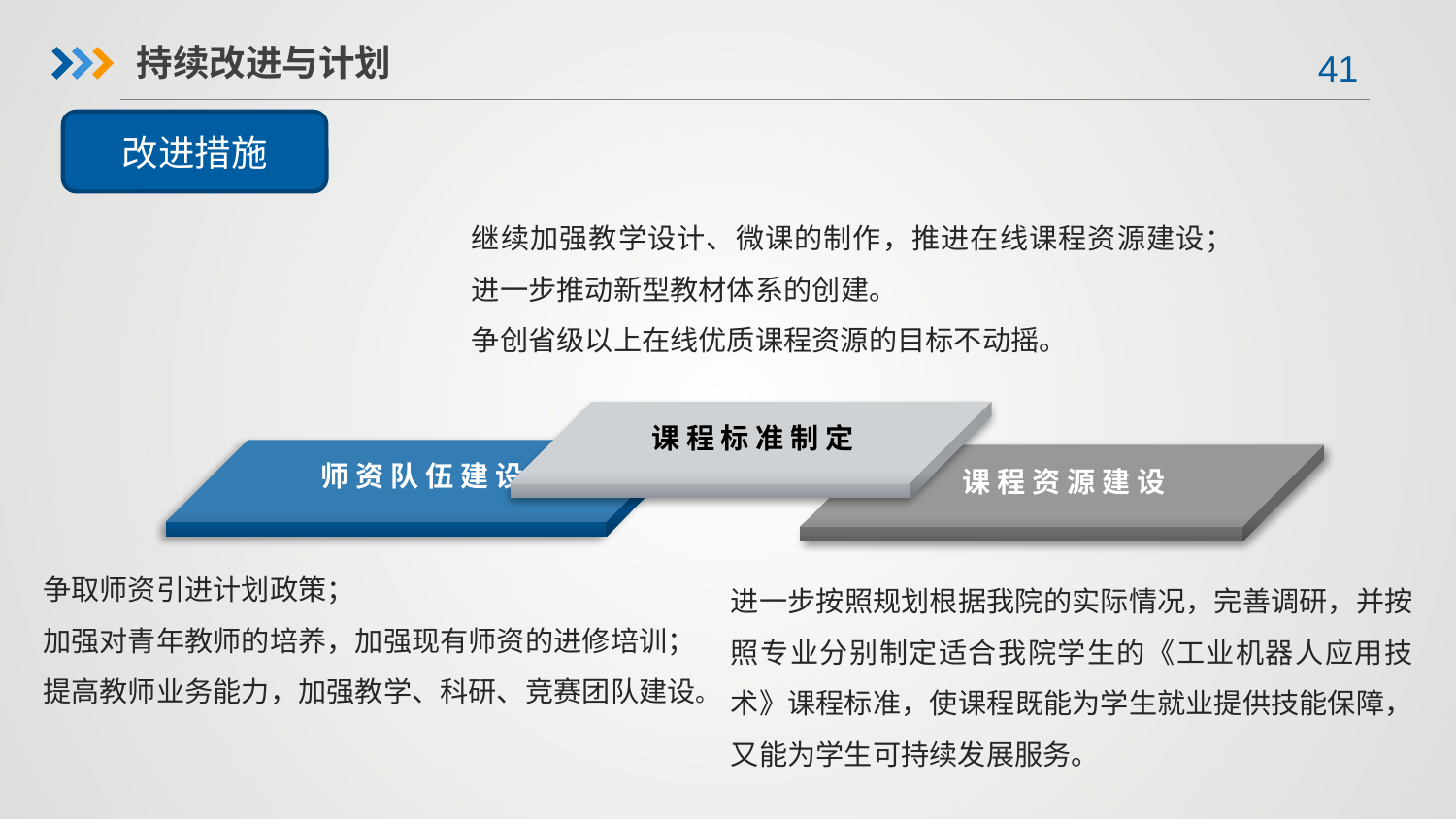

持续改进与计划
改进措施
继续加强教学设计、微课的制作，推进在线课程资源建设；进一步推动新型教材体系的创建。
争创省级以上在线优质课程资源的目标不动摇。
课 程 标 准 制 定
师 资 队 伍 建 设
课 程 资 源 建 设
争取师资引进计划政策；
加强对青年教师的培养，加强现有师资的进修培训；
提高教师业务能力，加强教学、科研、竞赛团队建设。
进一步按照规划根据我院的实际情况，完善调研，并按照专业分别制定适合我院学生的《工业机器人应用技术》课程标准，使课程既能为学生就业提供技能保障，又能为学生可持续发展服务。